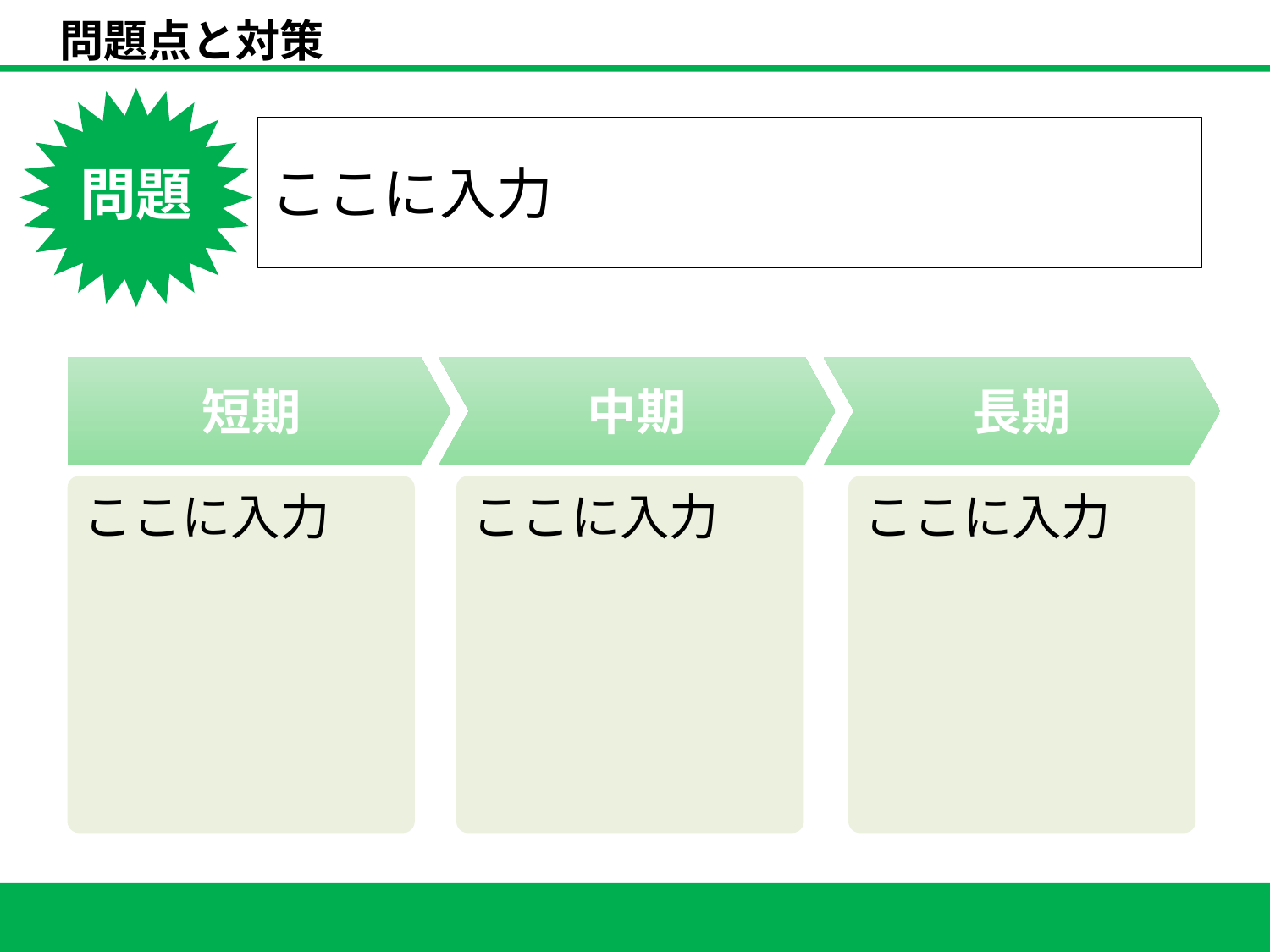

問題点と対策

問題
ここに入力
短期
中期
長期
ここに入力
ここに入力
ここに入力